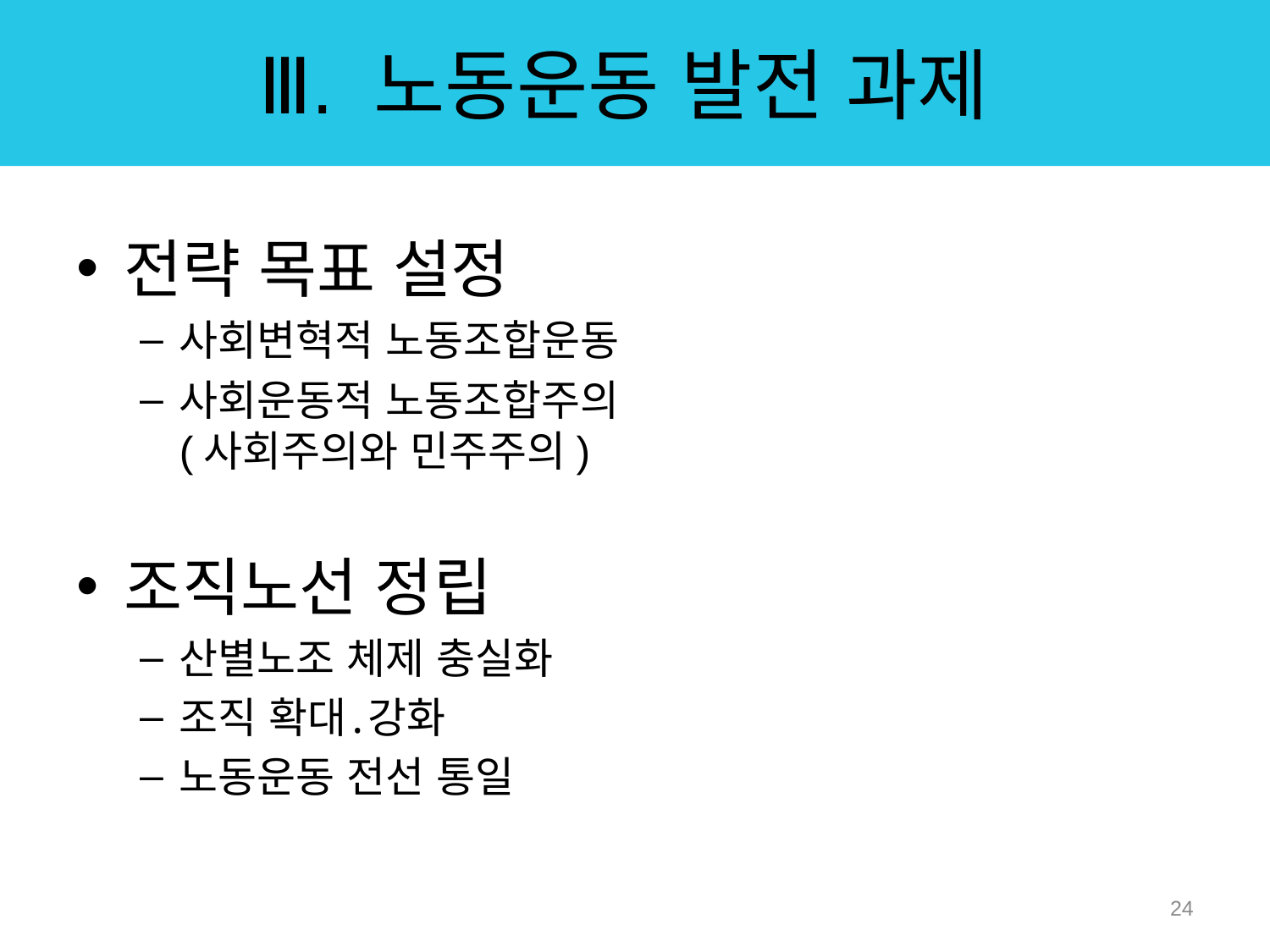

# Ⅲ. 노동운동 발전 과제
전략 목표 설정
사회변혁적 노동조합운동
사회운동적 노동조합주의
(사회주의와 민주주의)
조직노선 정립
산별노조 체제 충실화
조직 확대․강화
노동운동 전선 통일

24